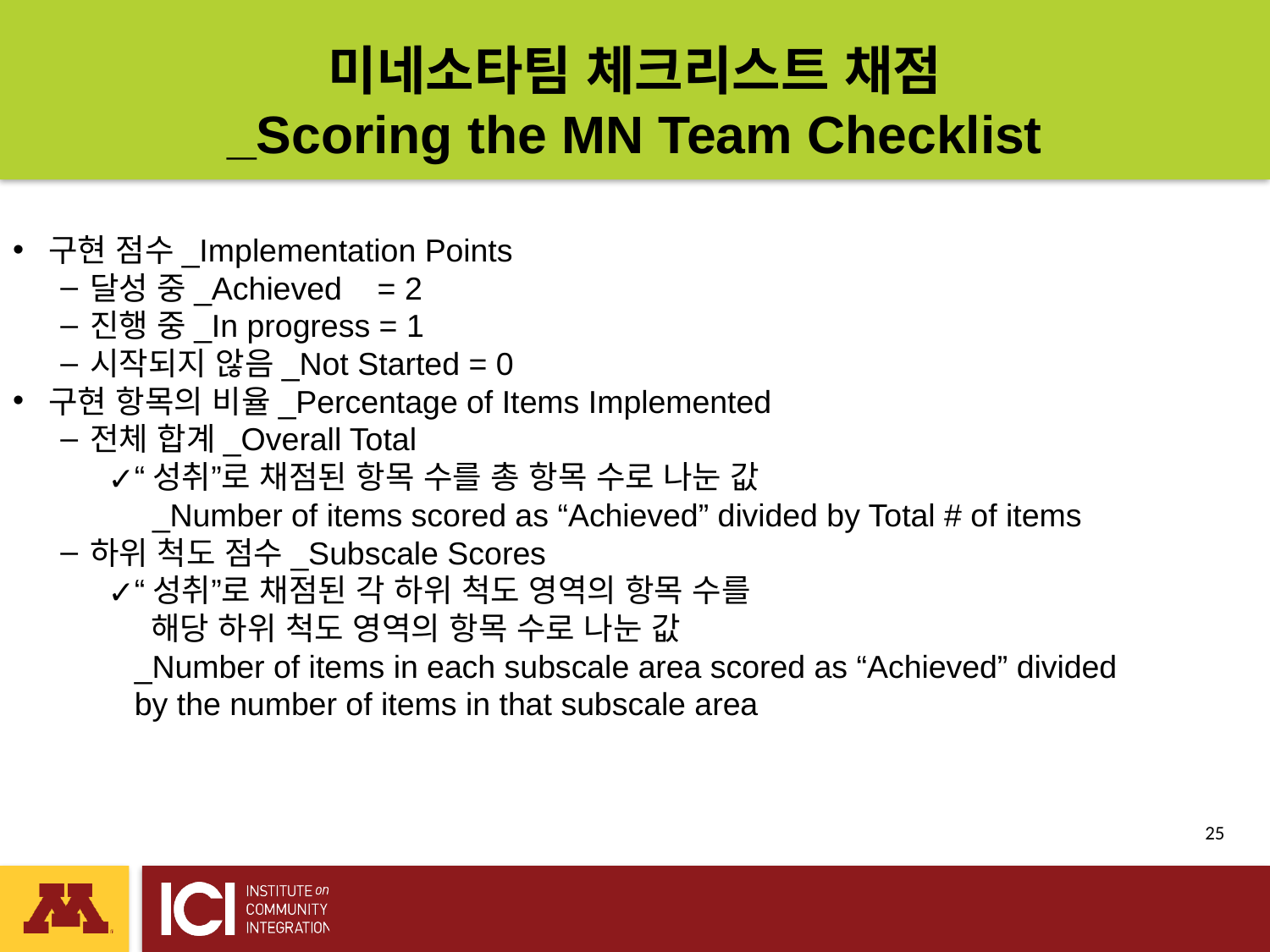

# 미네소타팀 체크리스트 채점 _Scoring the MN Team Checklist
구현 점수_Implementation Points
달성 중_Achieved    = 2
진행 중_In progress = 1
시작되지 않음_Not Started = 0
구현 항목의 비율_Percentage of Items Implemented
전체 합계_Overall Total
“성취”로 채점된 항목 수를 총 항목 수로 나눈 값
     _Number of items scored as “Achieved” divided by Total # of items
하위 척도 점수_Subscale Scores
“성취”로 채점된 각 하위 척도 영역의 항목 수를
    해당 하위 척도 영역의 항목 수로 나눈 값
   _Number of items in each subscale area scored as “Achieved” divided
   by the number of items in that subscale area

                                                                                                                                                                                                                                                                     25